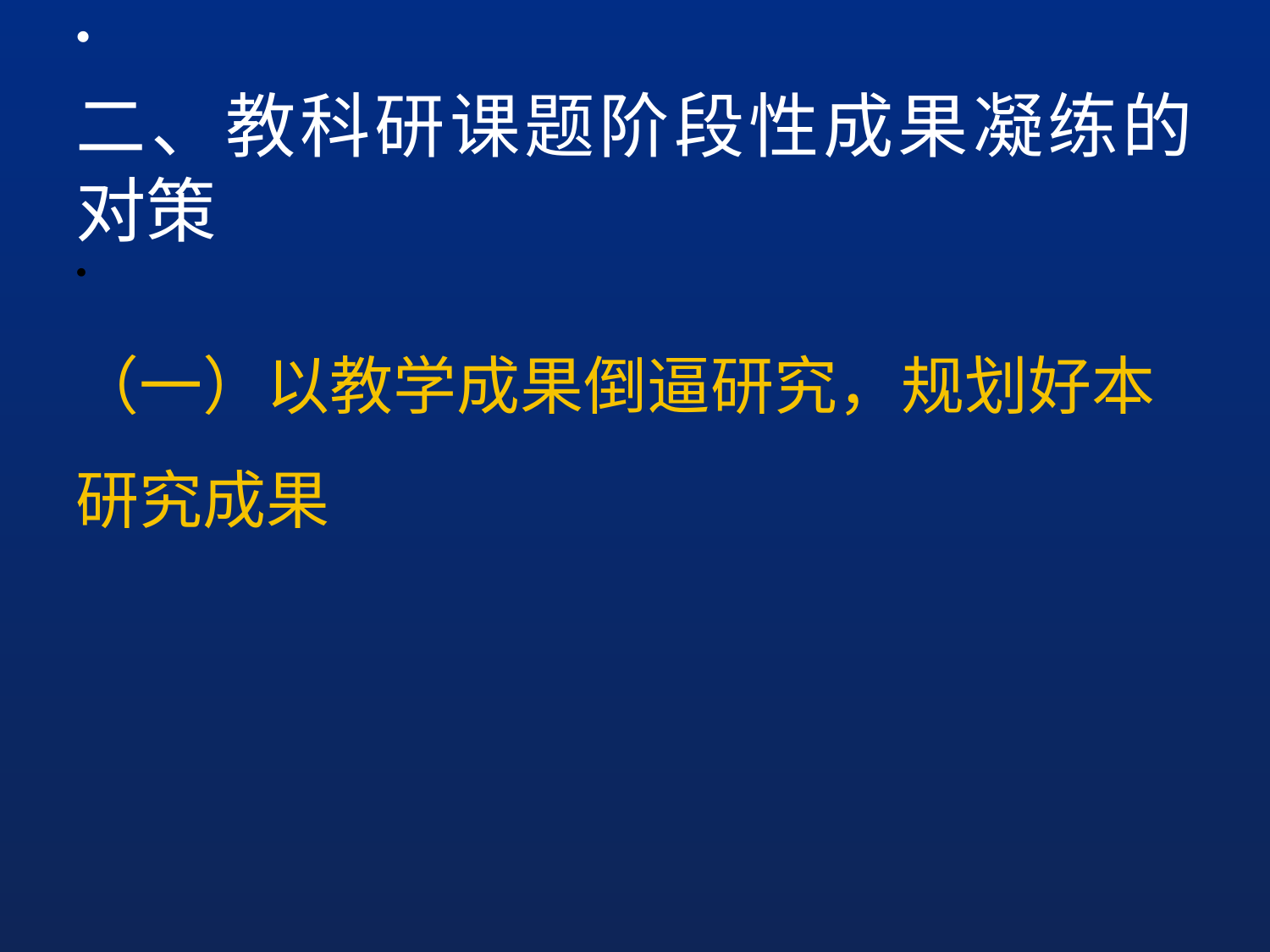

二、教科研课题阶段性成果凝练的对策

（一）以教学成果倒逼研究，规划好本研究成果

#